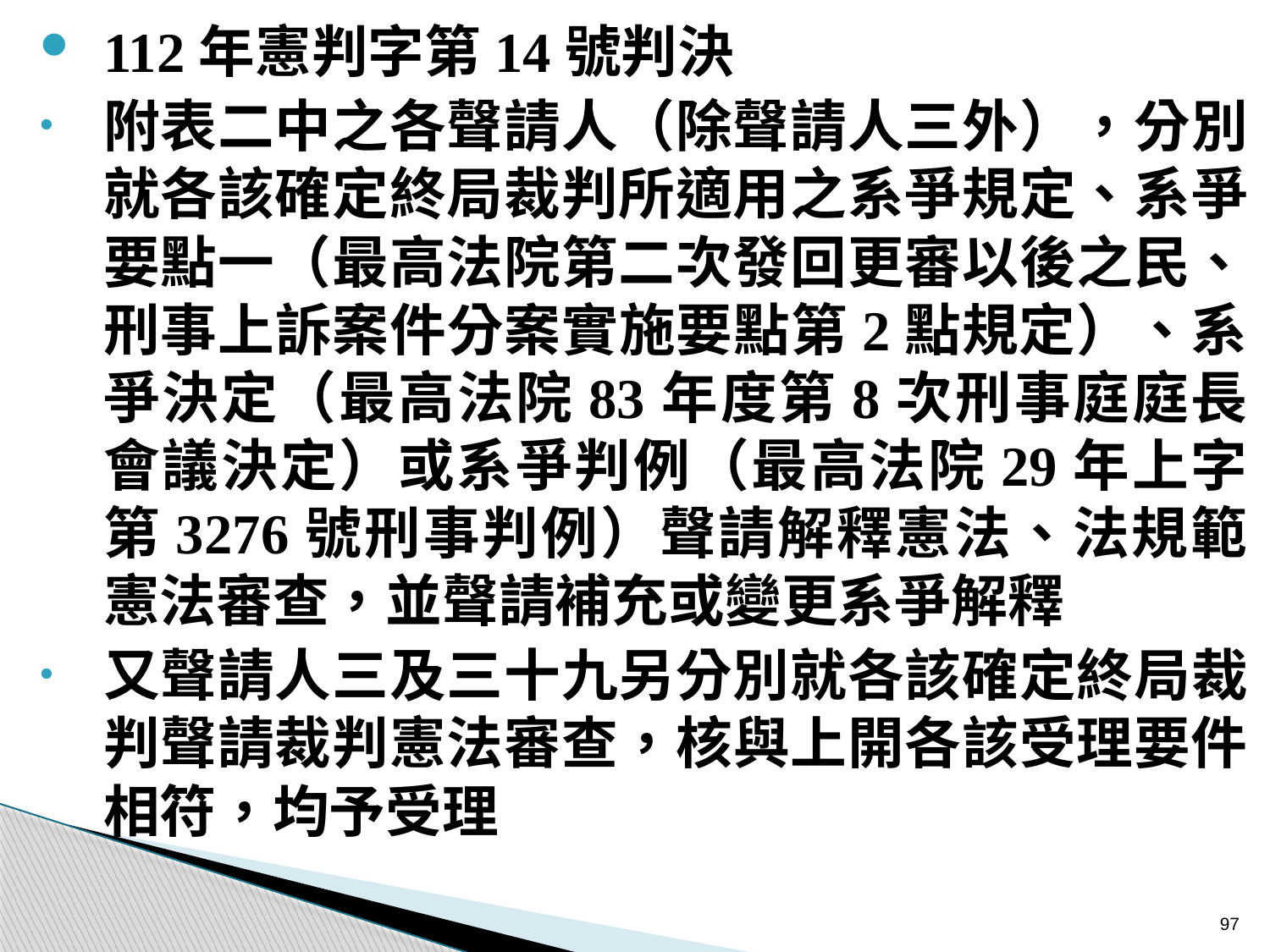

112年憲判字第14號判決
附表二中之各聲請人（除聲請人三外），分別就各該確定終局裁判所適用之系爭規定、系爭要點一（最高法院第二次發回更審以後之民、刑事上訴案件分案實施要點第2點規定）、系爭決定（最高法院83年度第8次刑事庭庭長會議決定）或系爭判例（最高法院29年上字第3276號刑事判例）聲請解釋憲法、法規範憲法審查，並聲請補充或變更系爭解釋
又聲請人三及三十九另分別就各該確定終局裁判聲請裁判憲法審查，核與上開各該受理要件相符，均予受理
97